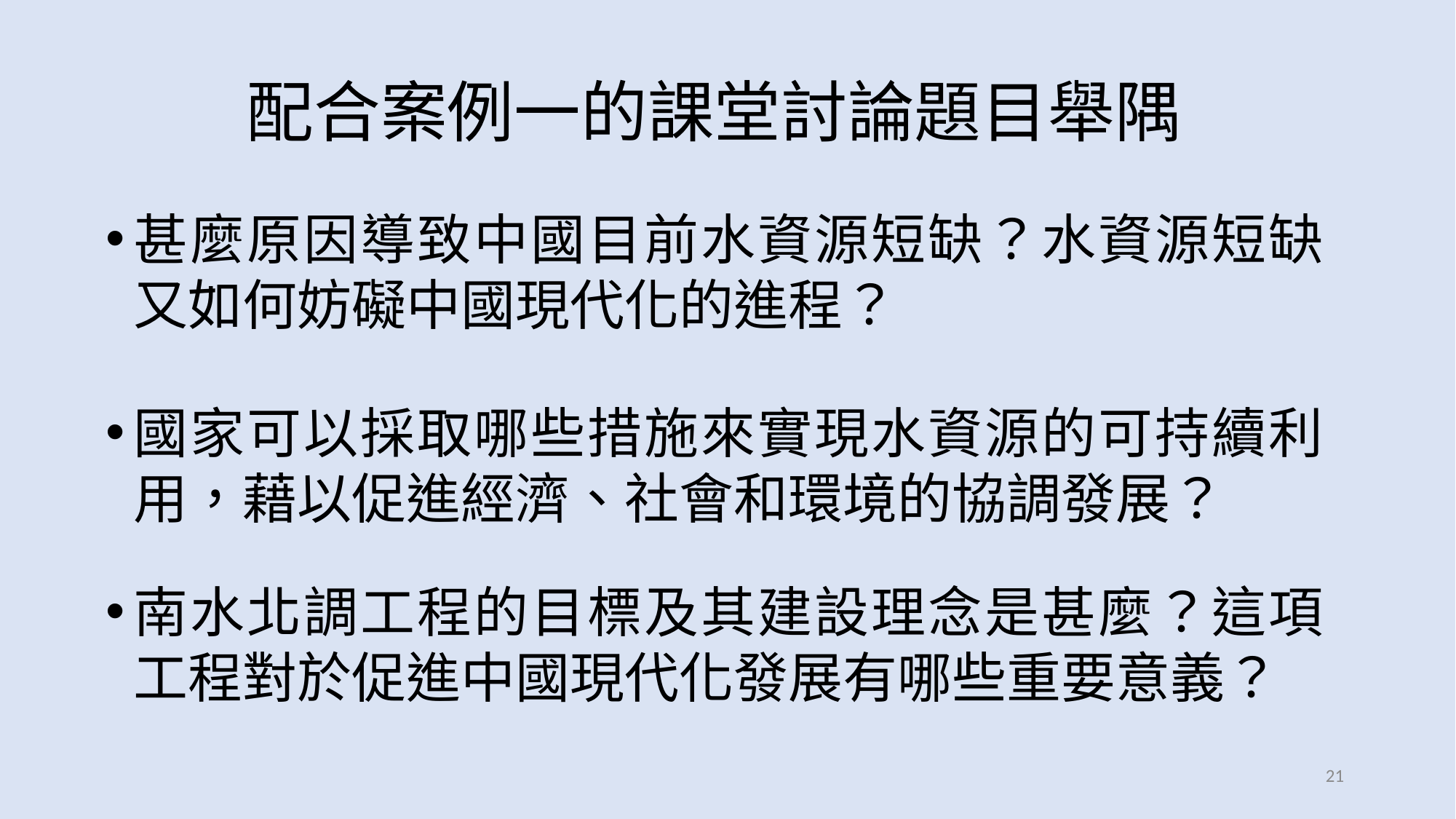

# 配合案例一的課堂討論題目舉隅
甚麼原因導致中國目前水資源短缺？水資源短缺又如何妨礙中國現代化的進程？

國家可以採取哪些措施來實現水資源的可持續利用，藉以促進經濟、社會和環境的協調發展？

南水北調工程的目標及其建設理念是甚麼？這項工程對於促進中國現代化發展有哪些重要意義？
21